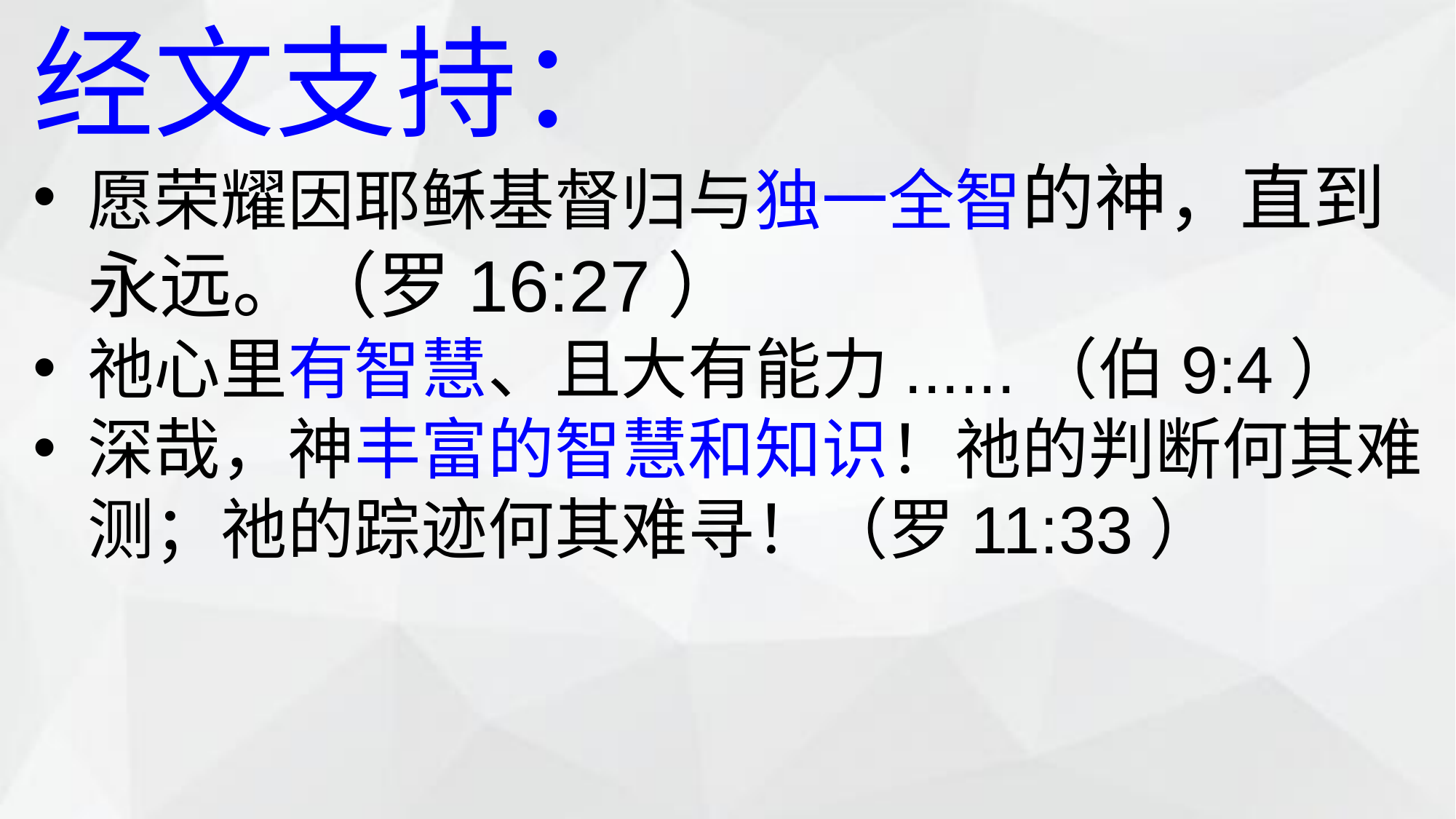

经文支持：
愿荣耀因耶稣基督归与独一全智的神，直到永远。（罗16:27）
祂心里有智慧、且大有能力......（伯9:4）
深哉，神丰富的智慧和知识！祂的判断何其难测；祂的踪迹何其难寻！（罗11:33）

26